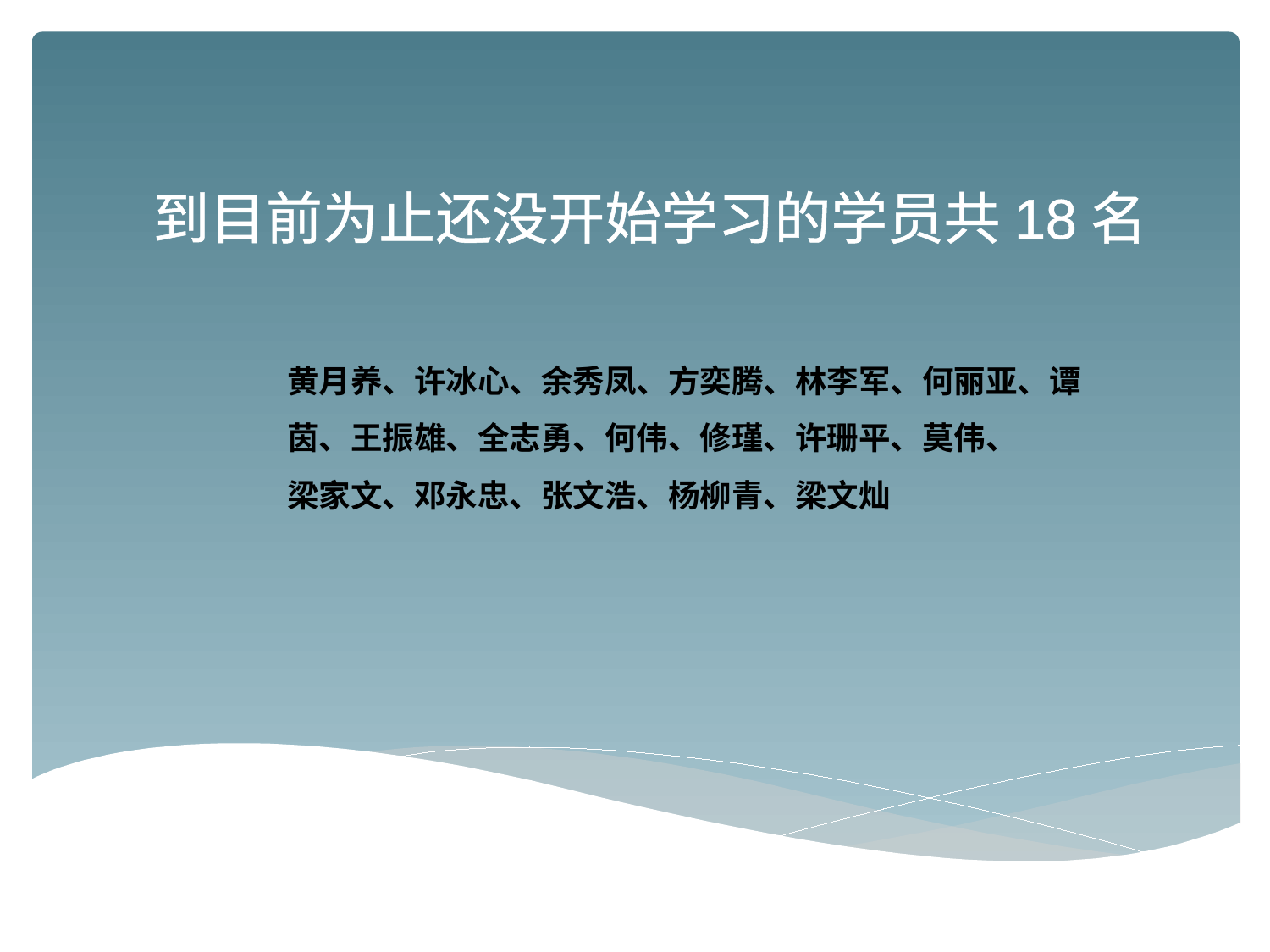

到目前为止还没开始学习的学员共18名
黄月养、许冰心、余秀凤、方奕腾、林李军、何丽亚、谭茵、王振雄、全志勇、何伟、修瑾、许珊平、莫伟、
梁家文、邓永忠、张文浩、杨柳青、梁文灿